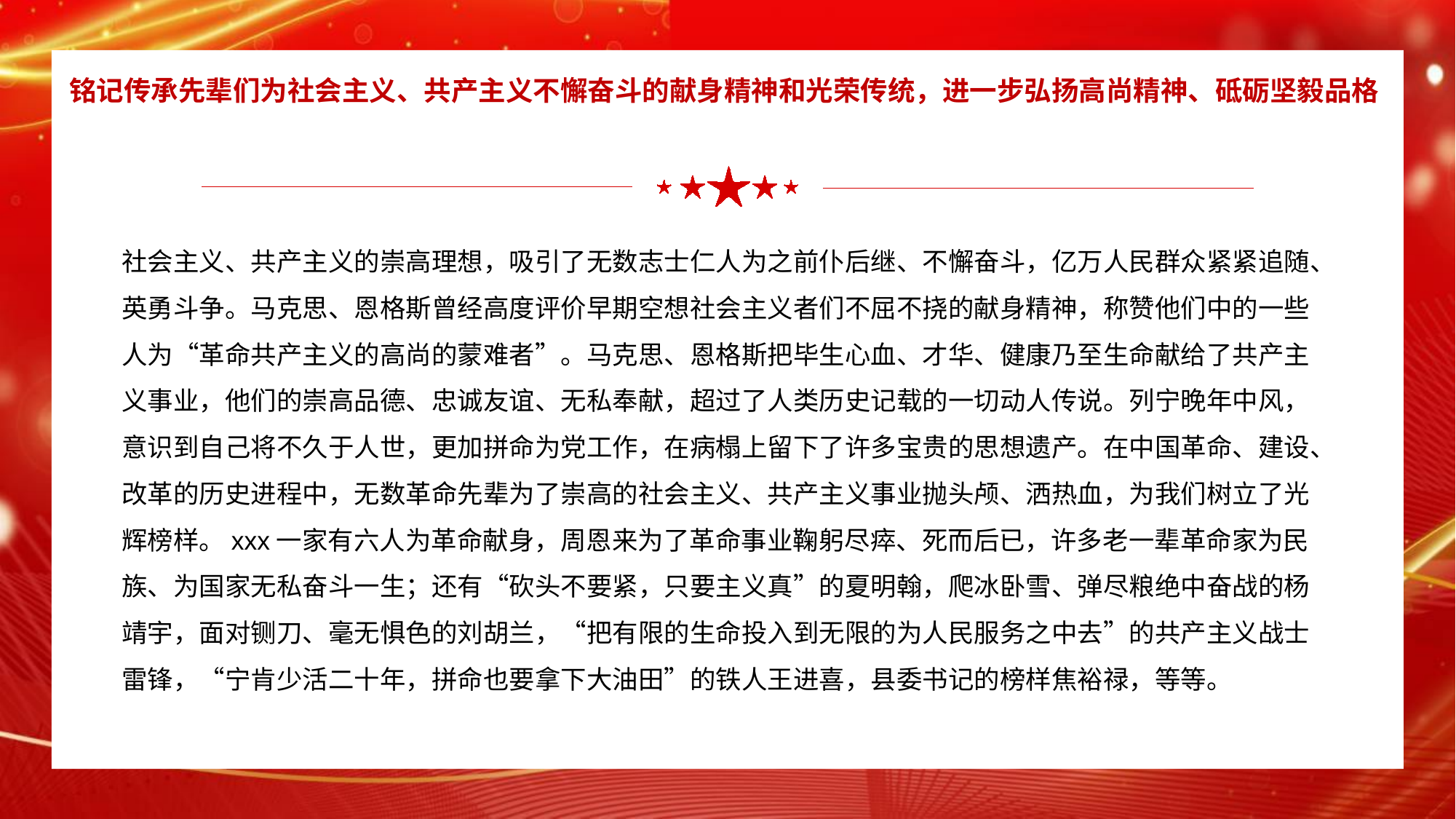

铭记传承先辈们为社会主义、共产主义不懈奋斗的献身精神和光荣传统，进一步弘扬高尚精神、砥砺坚毅品格

社会主义、共产主义的崇高理想，吸引了无数志士仁人为之前仆后继、不懈奋斗，亿万人民群众紧紧追随、英勇斗争。马克思、恩格斯曾经高度评价早期空想社会主义者们不屈不挠的献身精神，称赞他们中的一些人为“革命共产主义的高尚的蒙难者”。马克思、恩格斯把毕生心血、才华、健康乃至生命献给了共产主义事业，他们的崇高品德、忠诚友谊、无私奉献，超过了人类历史记载的一切动人传说。列宁晚年中风，意识到自己将不久于人世，更加拼命为党工作，在病榻上留下了许多宝贵的思想遗产。在中国革命、建设、改革的历史进程中，无数革命先辈为了崇高的社会主义、共产主义事业抛头颅、洒热血，为我们树立了光辉榜样。xxx一家有六人为革命献身，周恩来为了革命事业鞠躬尽瘁、死而后已，许多老一辈革命家为民族、为国家无私奋斗一生；还有“砍头不要紧，只要主义真”的夏明翰，爬冰卧雪、弹尽粮绝中奋战的杨靖宇，面对铡刀、毫无惧色的刘胡兰，“把有限的生命投入到无限的为人民服务之中去”的共产主义战士雷锋，“宁肯少活二十年，拼命也要拿下大油田”的铁人王进喜，县委书记的榜样焦裕禄，等等。